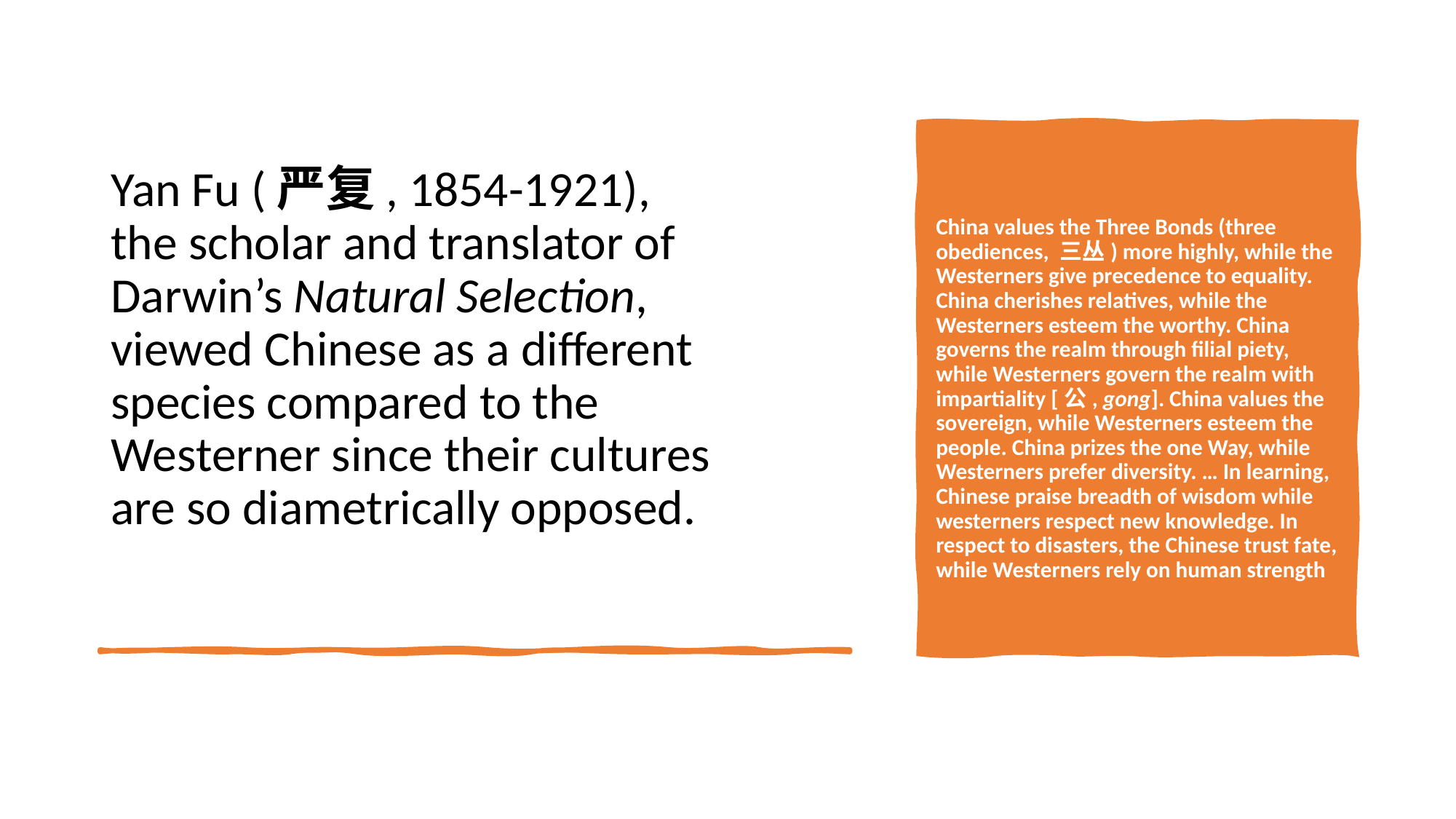

# Yan Fu (严复, 1854-1921), the scholar and translator of Darwin’s Natural Selection, viewed Chinese as a different species compared to the Westerner since their cultures are so diametrically opposed.
China values the Three Bonds (three obediences, 三丛) more highly, while the Westerners give precedence to equality. China cherishes relatives, while the Westerners esteem the worthy. China governs the realm through filial piety, while Westerners govern the realm with impartiality [公, gong]. China values the sovereign, while Westerners esteem the people. China prizes the one Way, while Westerners prefer diversity. … In learning, Chinese praise breadth of wisdom while westerners respect new knowledge. In respect to disasters, the Chinese trust fate, while Westerners rely on human strength